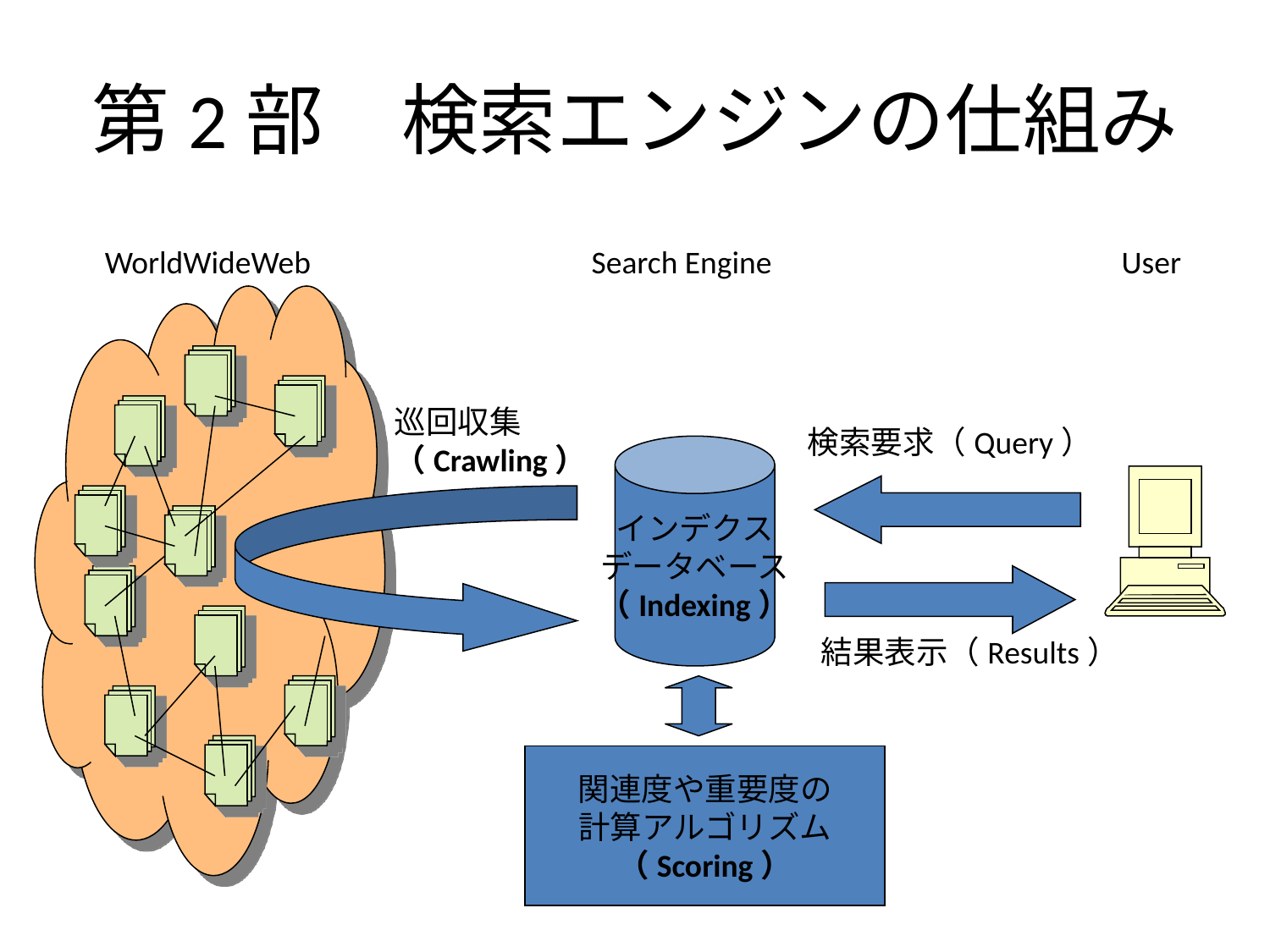

# 第2部　検索エンジンの仕組み
WorldWideWeb
Search Engine
User

巡回収集
（Crawling）

検索要求（Query）

インデクス
データベース
（Indexing）

結果表示（Results）

関連度や重要度の
計算アルゴリズム
（Scoring）